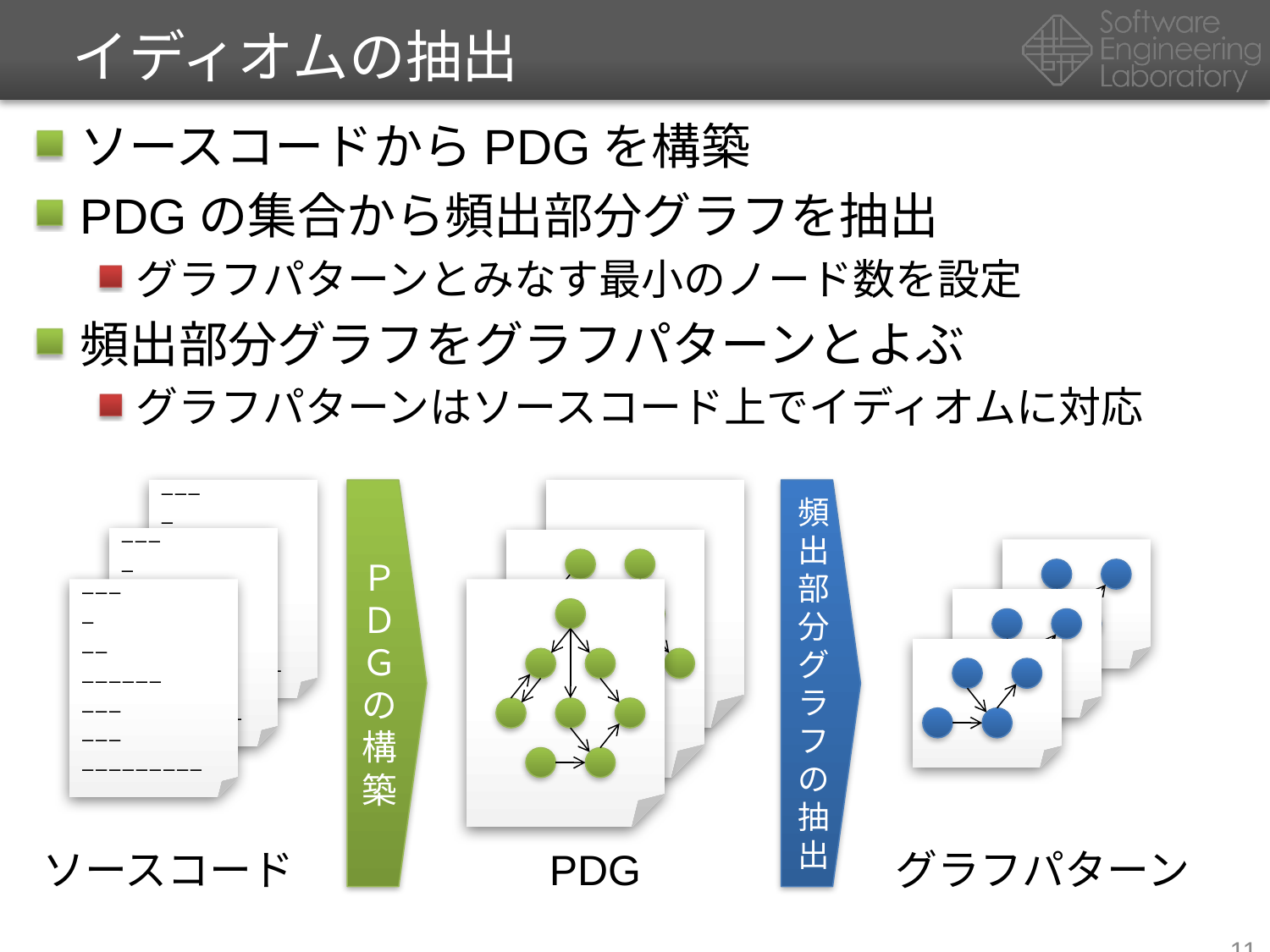

# イディオムの抽出
ソースコードからPDGを構築
PDGの集合から頻出部分グラフを抽出
グラフパターンとみなす最小のノード数を設定
頻出部分グラフをグラフパターンとよぶ
グラフパターンはソースコード上でイディオムに対応

---
-
--
------
---
---
---------
ＰＤＧの構築

頻出部分グラフの抽出
---
-
--
------
---
---
---------

---
-
--
------
---
---
---------

ソースコード
PDG
グラフパターン
11